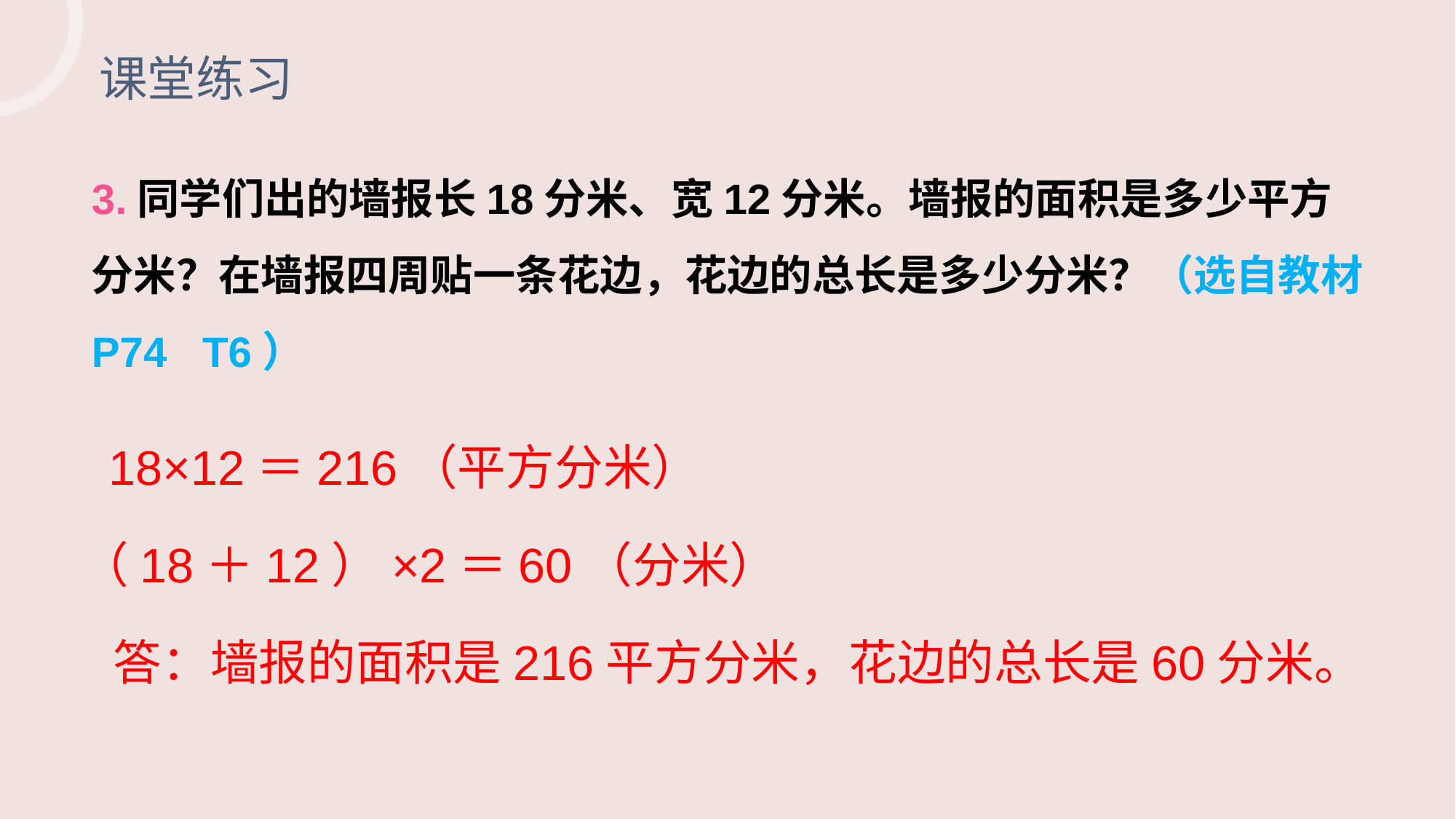

课堂练习
3.同学们出的墙报长18分米、宽12分米。墙报的面积是多少平方分米？在墙报四周贴一条花边，花边的总长是多少分米？（选自教材P74   T6）
18×12＝216（平方分米）
（18＋12）×2＝60（分米）
答：墙报的面积是216平方分米，花边的总长是60分米。